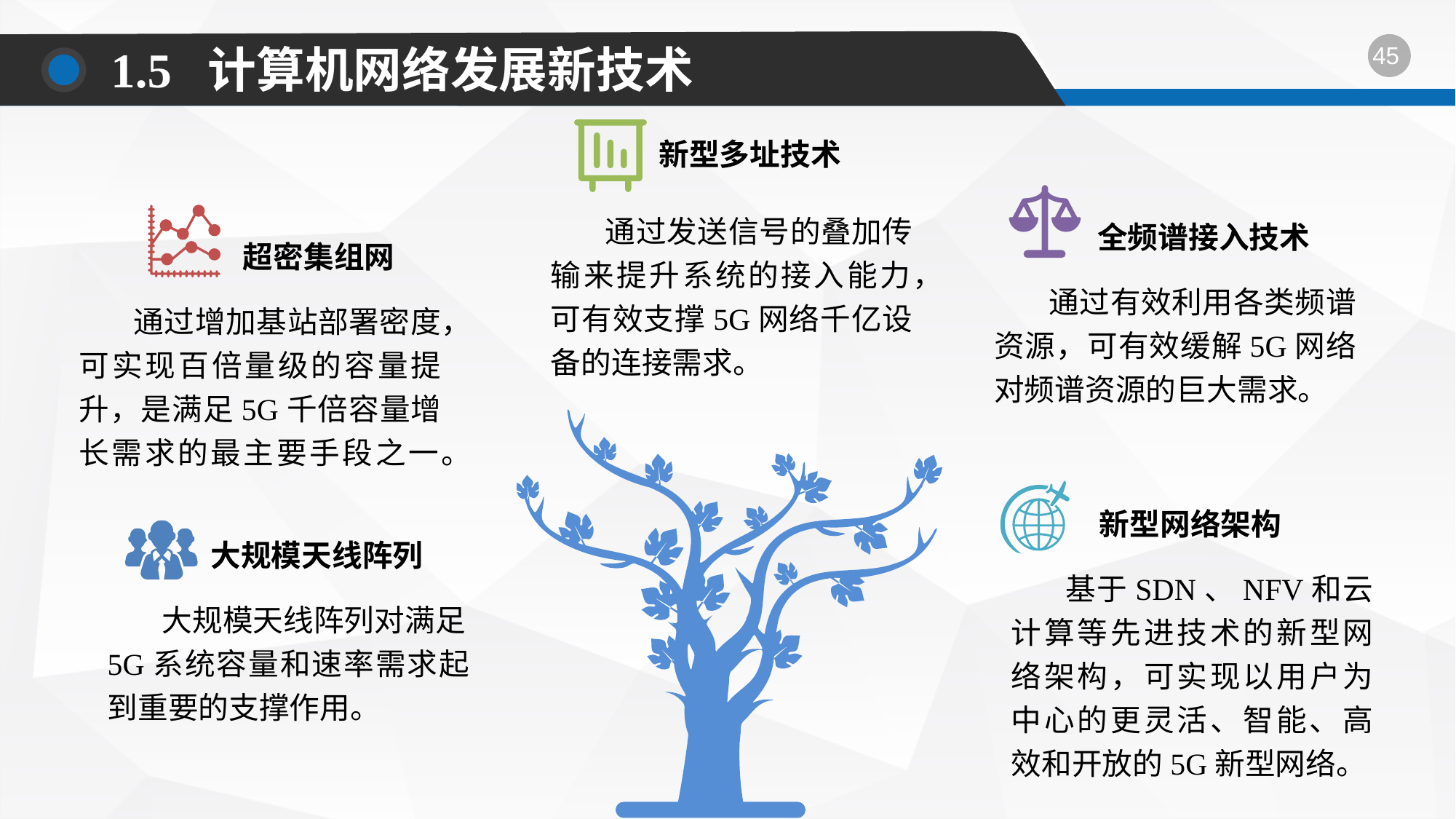

1.5  计算机网络发展新技术

新型多址技术

通过发送信号的叠加传输来提升系统的接入能力，可有效支撑5G网络千亿设备的连接需求。

全频谱接入技术
超密集组网
通过有效利用各类频谱资源，可有效缓解5G网络对频谱资源的巨大需求。
通过增加基站部署密度，可实现百倍量级的容量提升，是满足5G千倍容量增长需求的最主要手段之一。

新型网络架构

大规模天线阵列
基于SDN、NFV和云计算等先进技术的新型网络架构，可实现以用户为中心的更灵活、智能、高效和开放的5G新型网络。
大规模天线阵列对满足5G系统容量和速率需求起到重要的支撑作用。